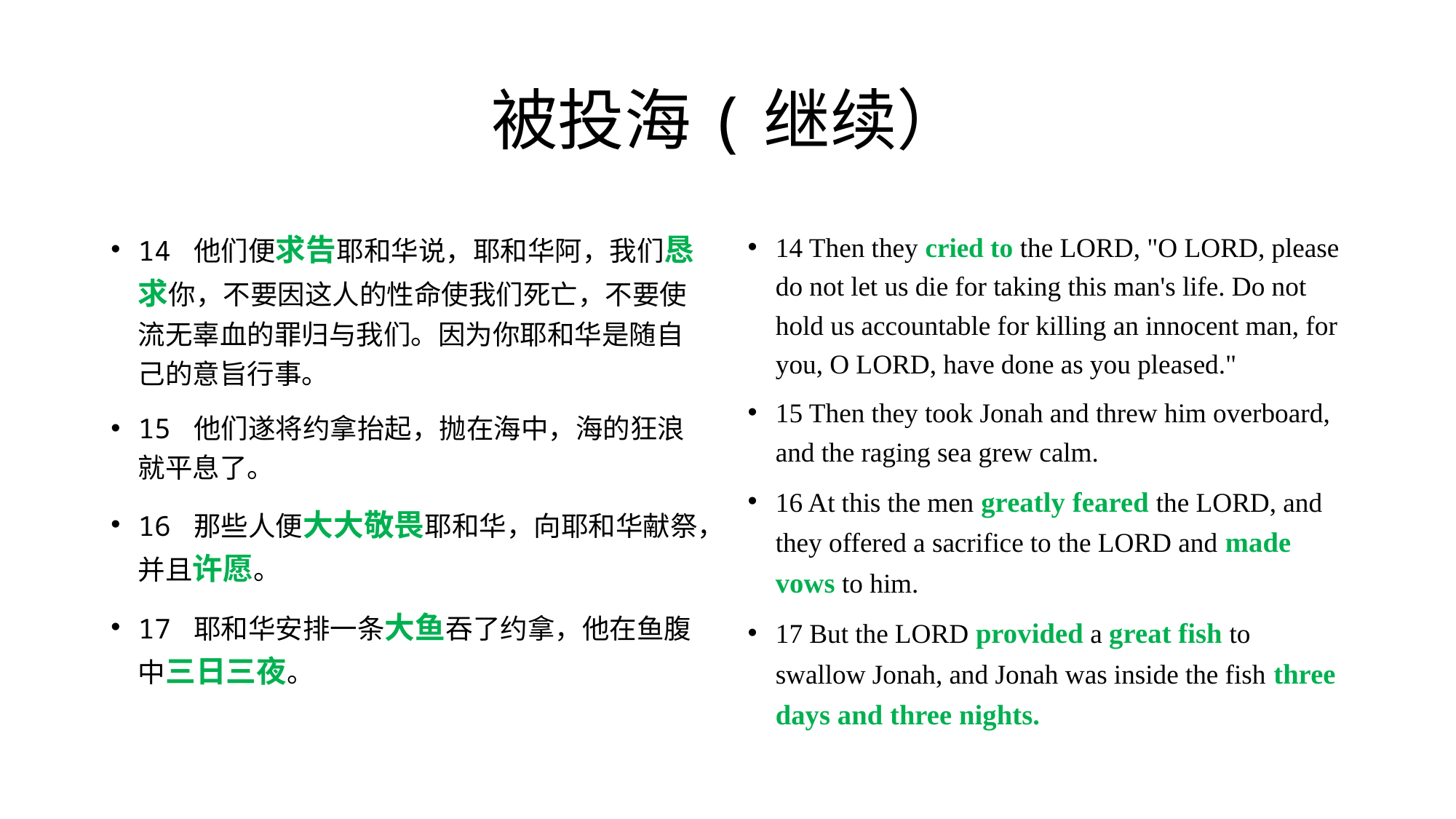

# 被投海(继续）
14 他们便求告耶和华说，耶和华阿，我们恳求你，不要因这人的性命使我们死亡，不要使流无辜血的罪归与我们。因为你耶和华是随自己的意旨行事。
15 他们遂将约拿抬起，抛在海中，海的狂浪就平息了。
16 那些人便大大敬畏耶和华，向耶和华献祭，并且许愿。
17 耶和华安排一条大鱼吞了约拿，他在鱼腹中三日三夜。
14 Then they cried to the LORD, "O LORD, please do not let us die for taking this man's life. Do not hold us accountable for killing an innocent man, for you, O LORD, have done as you pleased."
15 Then they took Jonah and threw him overboard, and the raging sea grew calm.
16 At this the men greatly feared the LORD, and they offered a sacrifice to the LORD and made vows to him.
17 But the LORD provided a great fish to swallow Jonah, and Jonah was inside the fish three days and three nights.